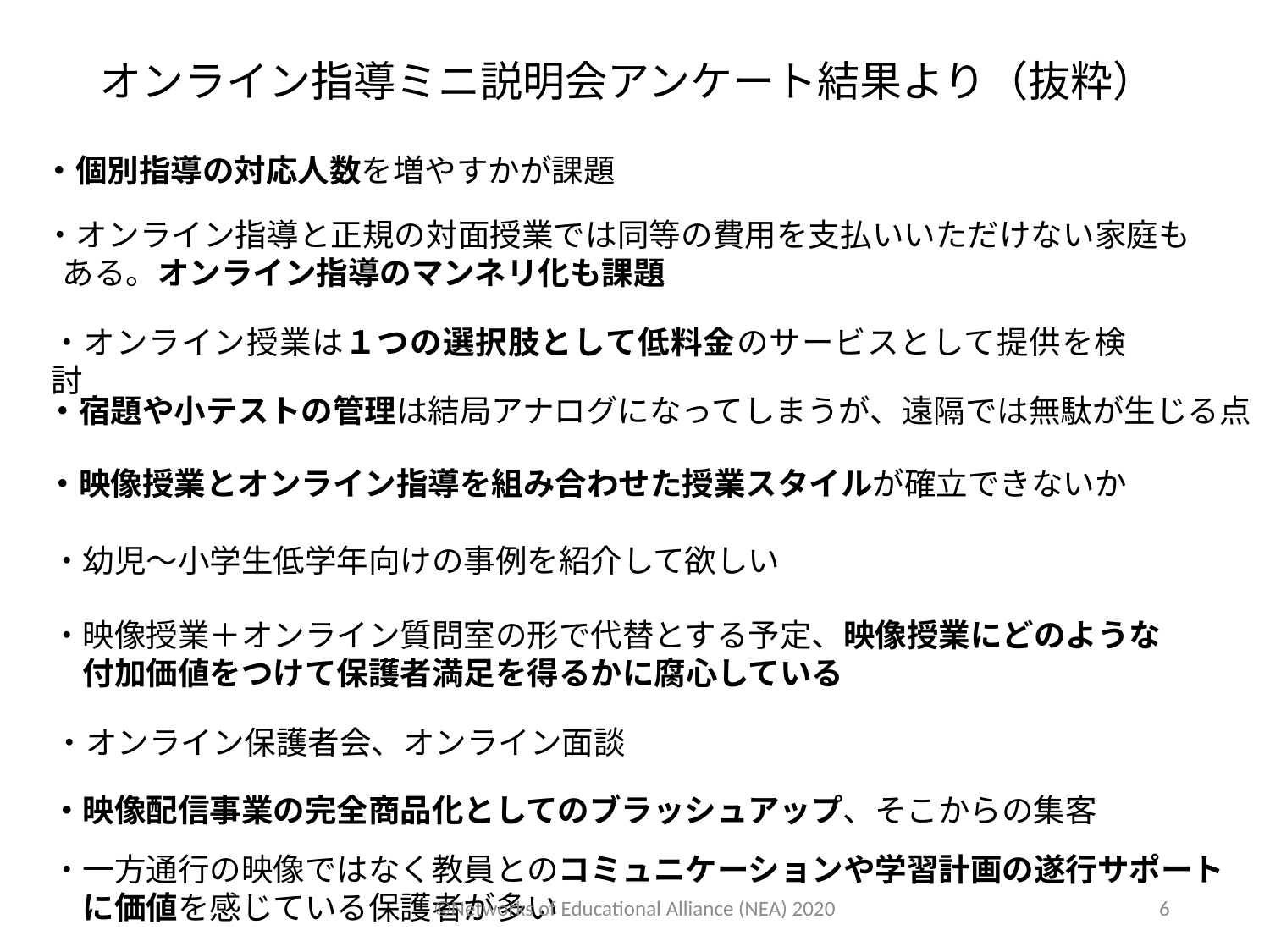

# オンライン指導ミニ説明会アンケート結果より（抜粋）
・個別指導の対応人数を増やすかが課題
・オンライン指導と正規の対面授業では同等の費用を支払いいただけない家庭もある。オンライン指導のマンネリ化も課題
・オンライン授業は１つの選択肢として低料金のサービスとして提供を検討
・宿題や小テストの管理は結局アナログになってしまうが、遠隔では無駄が生じる点
・映像授業とオンライン指導を組み合わせた授業スタイルが確立できないか
・幼児～小学生低学年向けの事例を紹介して欲しい
・映像授業＋オンライン質問室の形で代替とする予定、映像授業にどのような
　付加価値をつけて保護者満足を得るかに腐心している
・オンライン保護者会、オンライン面談
・映像配信事業の完全商品化としてのブラッシュアップ、そこからの集客
・一方通行の映像ではなく教員とのコミュニケーションや学習計画の遂行サポート
　に価値を感じている保護者が多い
©Networks of Educational Alliance (NEA) 2020
6